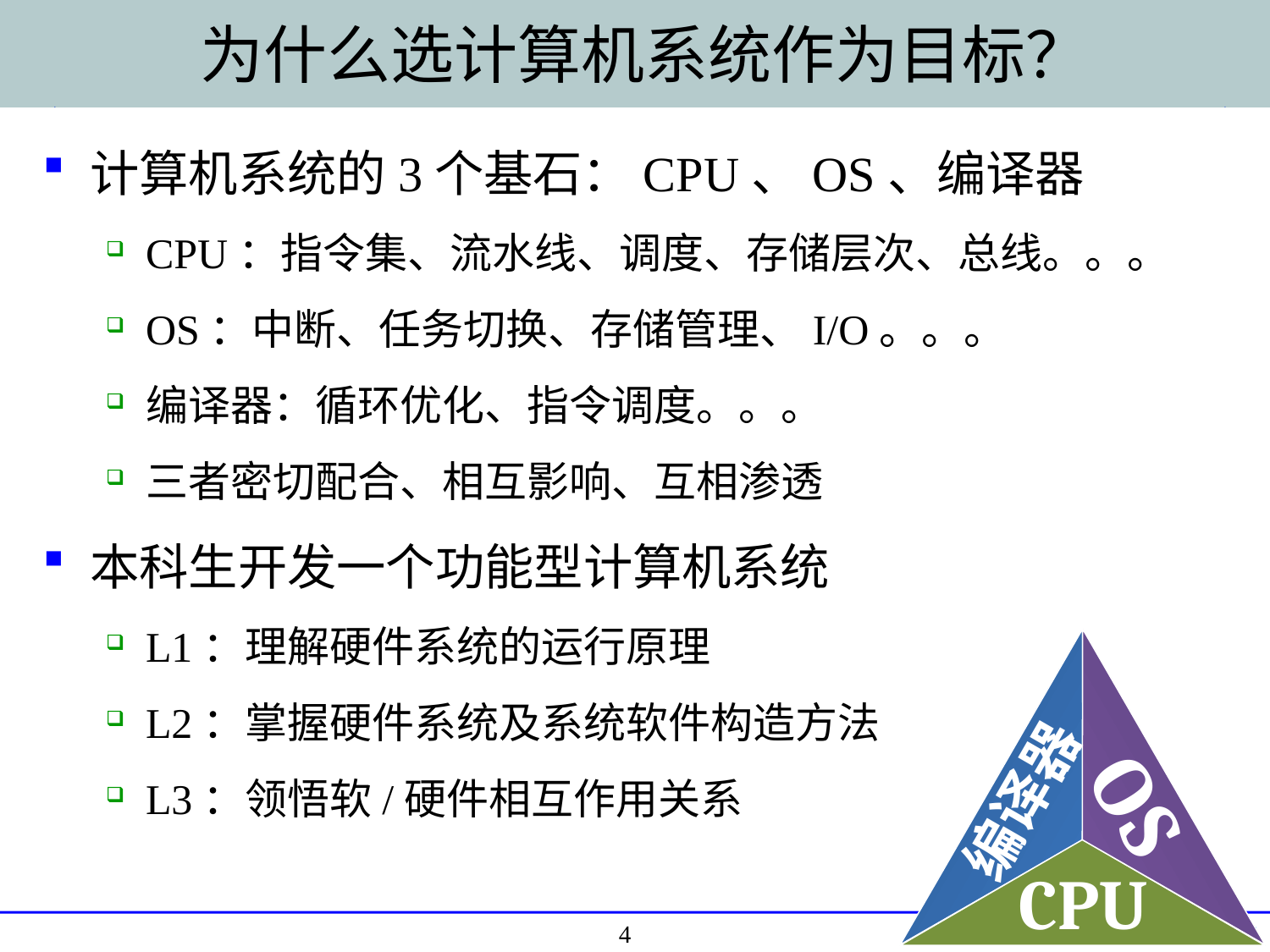

# 为什么选计算机系统作为目标？
计算机系统的3个基石：CPU、OS、编译器
CPU：指令集、流水线、调度、存储层次、总线。。。
OS：中断、任务切换、存储管理、I/O。。。
编译器：循环优化、指令调度。。。
三者密切配合、相互影响、互相渗透
本科生开发一个功能型计算机系统
L1：理解硬件系统的运行原理
L2：掌握硬件系统及系统软件构造方法
L3：领悟软/硬件相互作用关系
OS

编译器

CPU
4